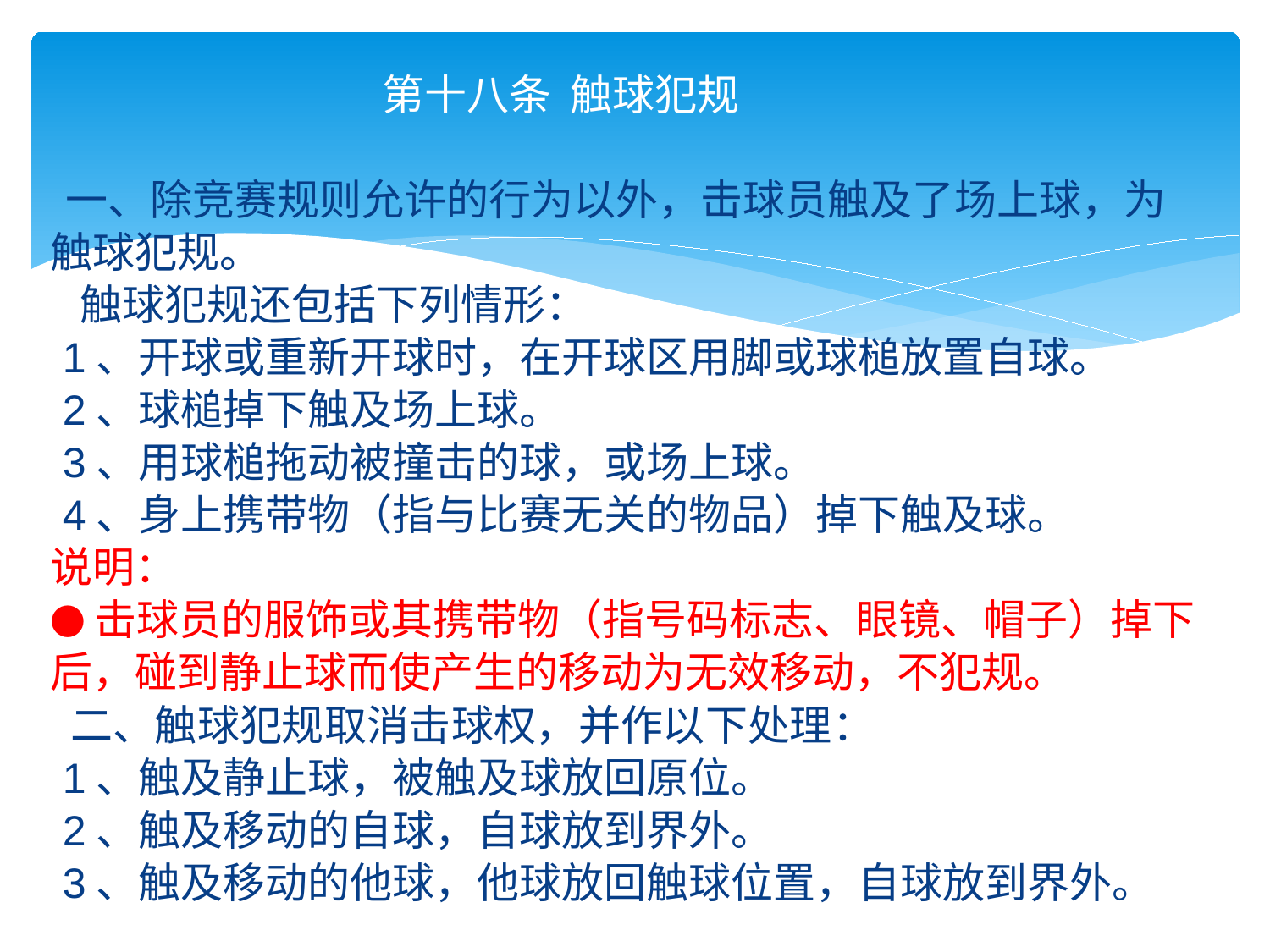

第十八条  触球犯规

 一、除竞赛规则允许的行为以外，击球员触及了场上球，为触球犯规。
  触球犯规还包括下列情形：
 1、开球或重新开球时，在开球区用脚或球槌放置自球。
 2、球槌掉下触及场上球。
 3、用球槌拖动被撞击的球，或场上球。
 4、身上携带物（指与比赛无关的物品）掉下触及球。
说明：
●击球员的服饰或其携带物（指号码标志、眼镜、帽子）掉下后，碰到静止球而使产生的移动为无效移动，不犯规。
 二、触球犯规取消击球权，并作以下处理：
 1、触及静止球，被触及球放回原位。
 2、触及移动的自球，自球放到界外。
 3、触及移动的他球，他球放回触球位置，自球放到界外。